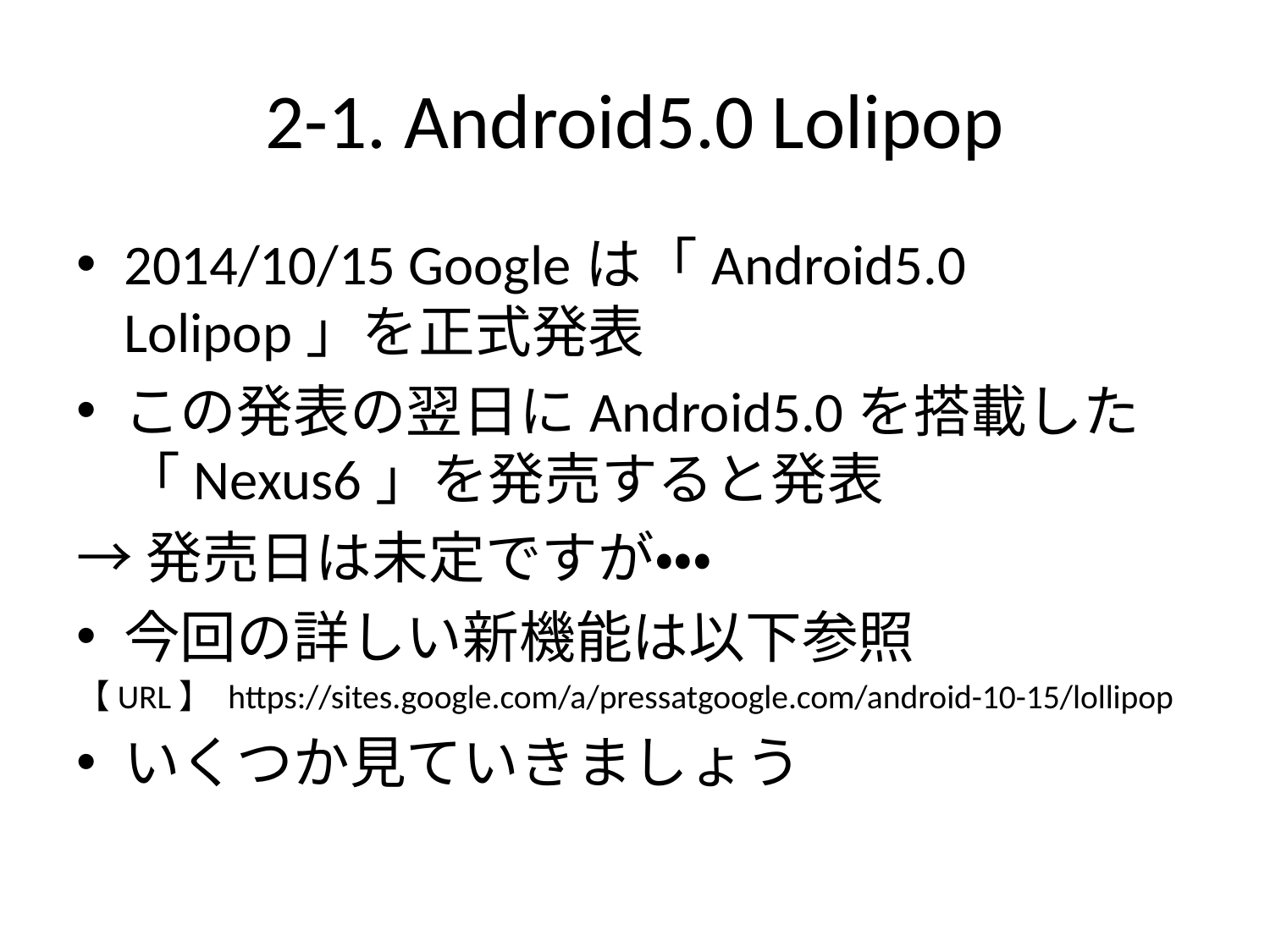

# 2-1. Android5.0 Lolipop
2014/10/15 Googleは「Android5.0 Lolipop」を正式発表
この発表の翌日にAndroid5.0を搭載した「Nexus6」を発売すると発表
→発売日は未定ですが・・・
今回の詳しい新機能は以下参照
【URL】 https://sites.google.com/a/pressatgoogle.com/android-10-15/lollipop
いくつか見ていきましょう